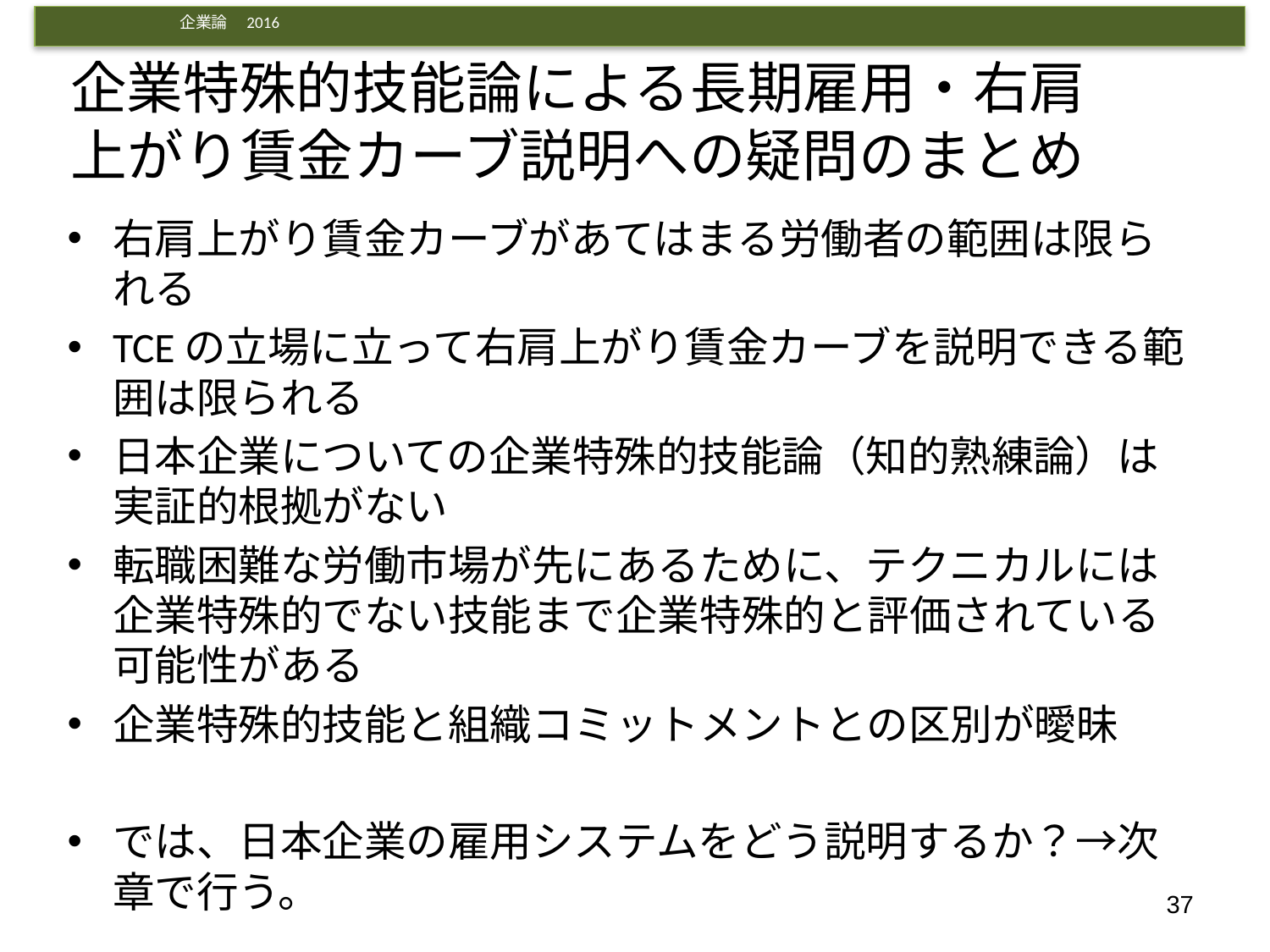

# 企業特殊的技能論による長期雇用・右肩上がり賃金カーブ説明への疑問のまとめ
右肩上がり賃金カーブがあてはまる労働者の範囲は限られる
TCEの立場に立って右肩上がり賃金カーブを説明できる範囲は限られる
日本企業についての企業特殊的技能論（知的熟練論）は実証的根拠がない
転職困難な労働市場が先にあるために、テクニカルには企業特殊的でない技能まで企業特殊的と評価されている可能性がある
企業特殊的技能と組織コミットメントとの区別が曖昧

では、日本企業の雇用システムをどう説明するか？→次章で行う。

37